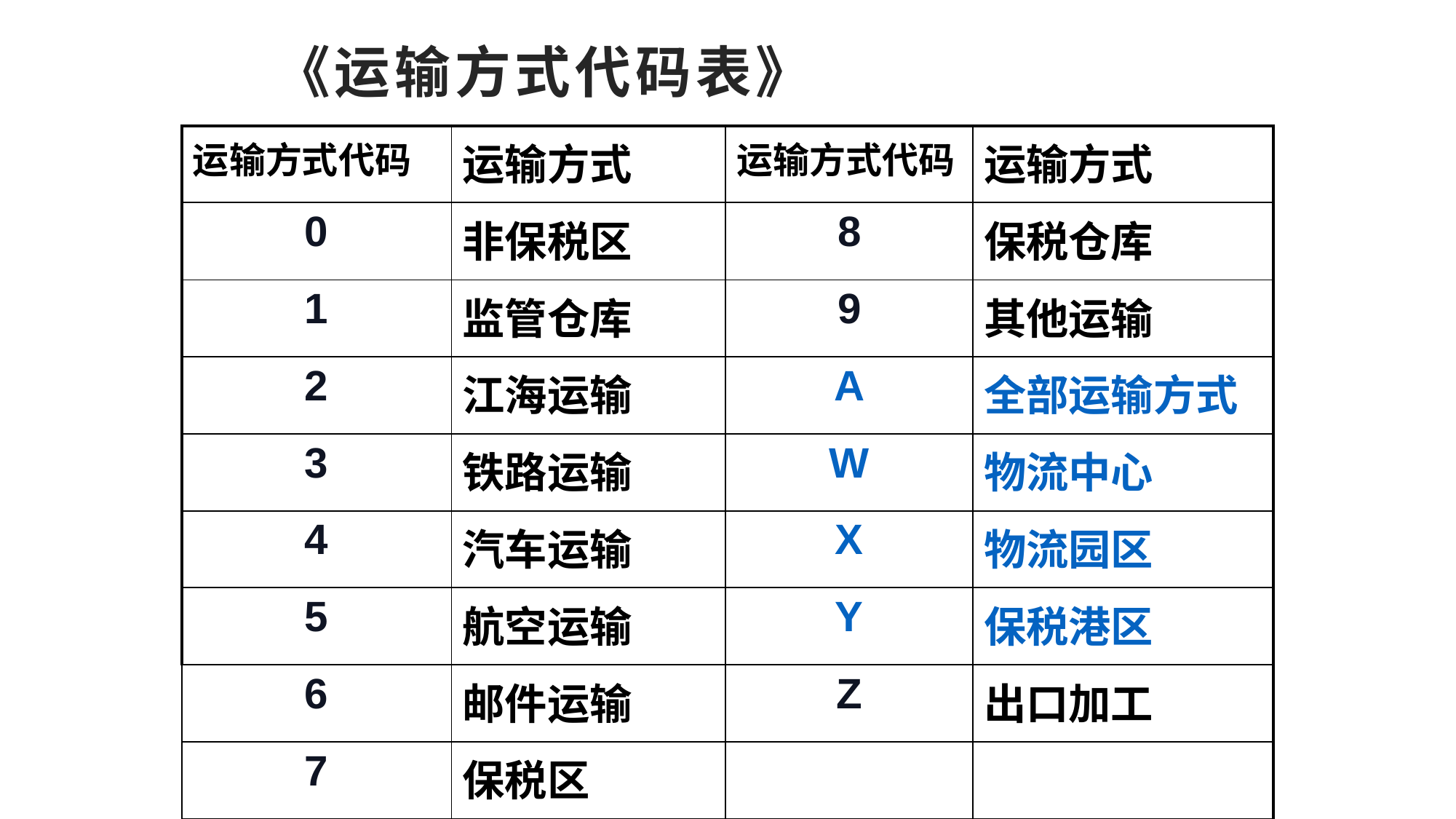

# 《运输方式代码表》
| 运输方式代码 | 运输方式 | 运输方式代码 | 运输方式 |
| --- | --- | --- | --- |
| 0 | 非保税区 | 8 | 保税仓库 |
| 1 | 监管仓库 | 9 | 其他运输 |
| 2 | 江海运输 | A | 全部运输方式 |
| 3 | 铁路运输 | W | 物流中心 |
| 4 | 汽车运输 | X | 物流园区 |
| 5 | 航空运输 | Y | 保税港区 |
| 6 | 邮件运输 | Z | 出口加工 |
| 7 | 保税区 |  |  |